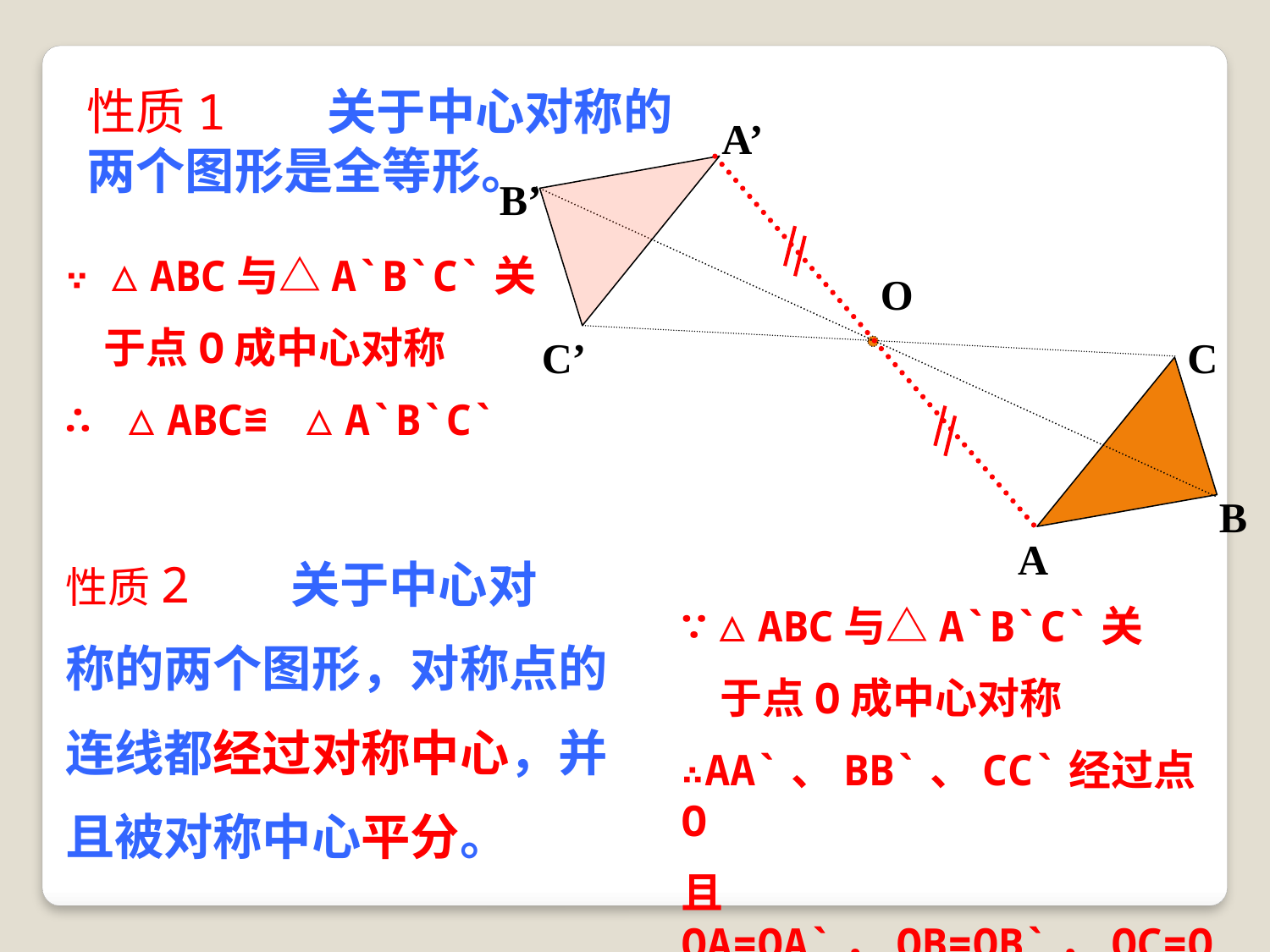

性质1   关于中心对称的两个图形是全等形。
A’

B’

∵ △ABC与△A`B`C`关
   于点O成中心对称
∴ △ABC≌ △A`B`C`
O
C’

C

B
A
性质2   关于中心对
称的两个图形，对称点的
连线都经过对称中心，并
且被对称中心平分。
∵△ABC与△A`B`C`关
   于点O成中心对称
∴AA`、BB`、CC`经过点O
且 OA=OA`，OB=OB`，OC=OC`